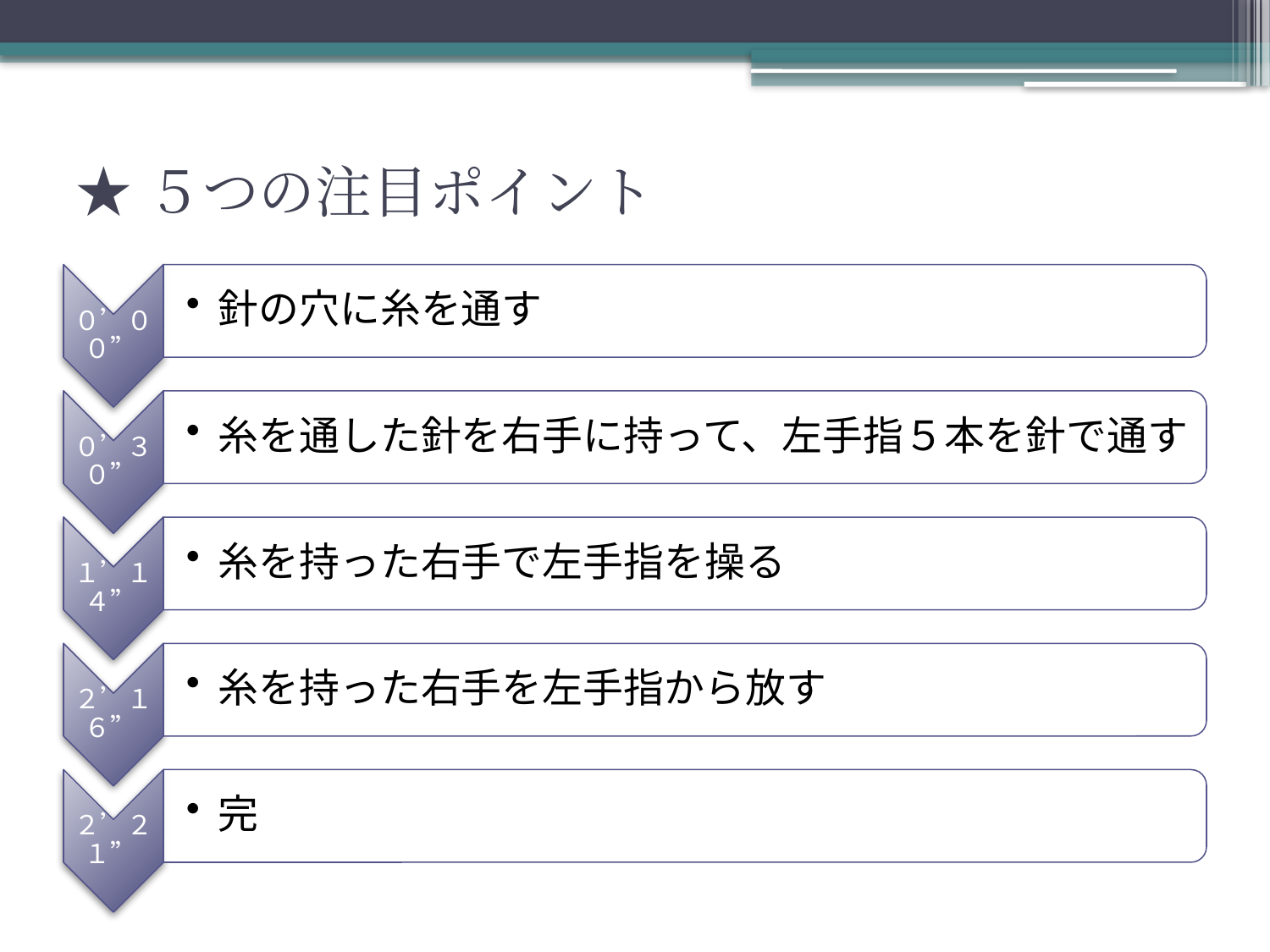

# ★５つの注目ポイント
０’００”
針の穴に糸を通す
０’３０”
糸を通した針を右手に持って、左手指５本を針で通す
１’１４”
糸を持った右手で左手指を操る
２’１６”
糸を持った右手を左手指から放す
２’２１”
完